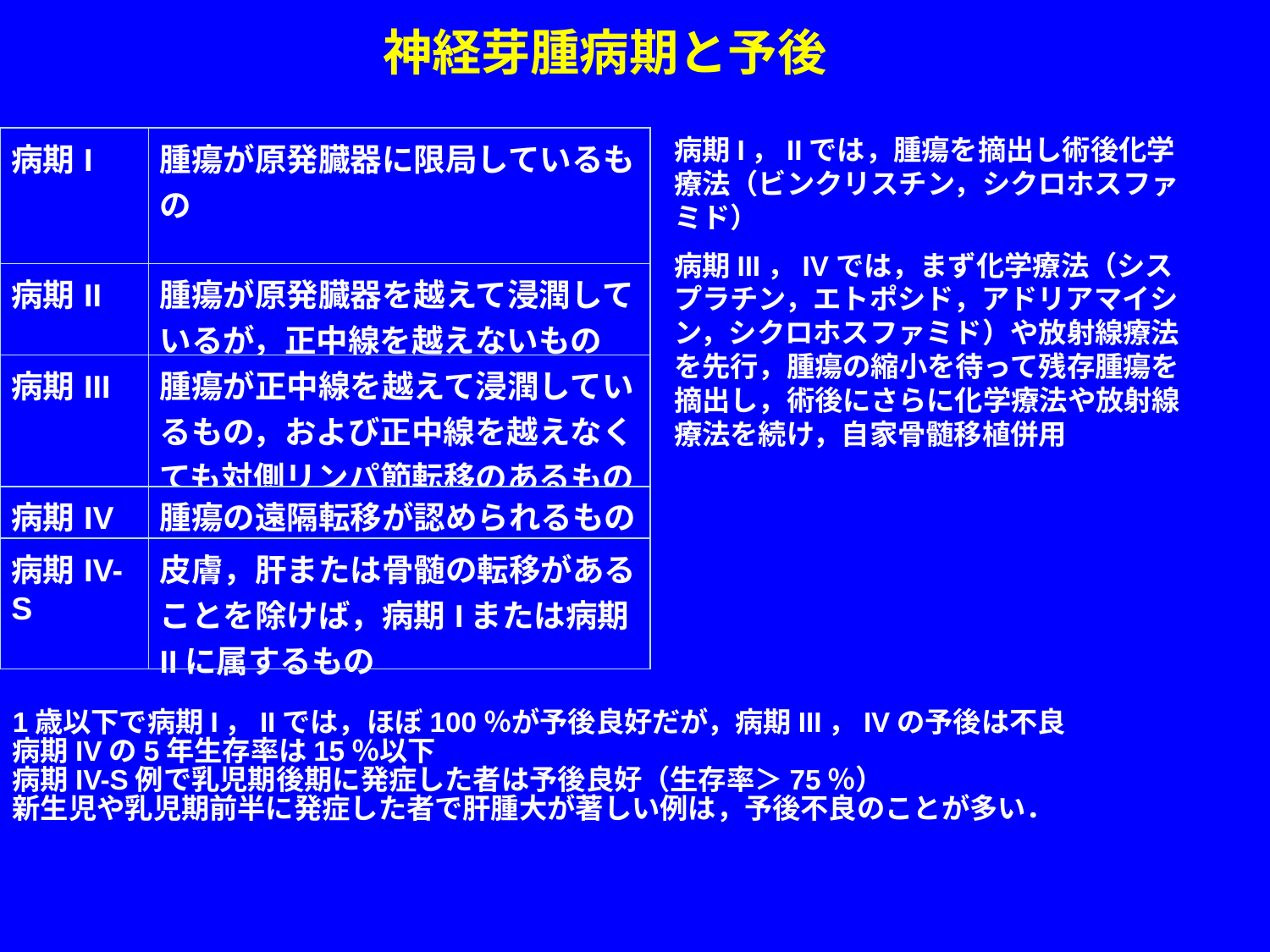

神経芽腫病期と予後
病期I，IIでは，腫瘍を摘出し術後化学療法（ビンクリスチン，シクロホスファミド）
病期III，IVでは，まず化学療法（シスプラチン，エトポシド，アドリアマイシン，シクロホスファミド）や放射線療法を先行，腫瘍の縮小を待って残存腫瘍を摘出し，術後にさらに化学療法や放射線療法を続け，自家骨髄移植併用

| 病期I | 腫瘍が原発臓器に限局しているもの |
| --- | --- |
| 病期II | 腫瘍が原発臓器を越えて浸潤しているが，正中線を越えないもの |
| 病期III | 腫瘍が正中線を越えて浸潤しているもの，および正中線を越えなくても対側リンパ節転移のあるもの |
| 病期IV | 腫瘍の遠隔転移が認められるもの |
| 病期IV-S | 皮膚，肝または骨髄の転移があることを除けば，病期Iまたは病期IIに属するもの |

1歳以下で病期I，IIでは，ほぼ100％が予後良好だが，病期III，IVの予後は不良
病期IVの5年生存率は15％以下
病期IV-S例で乳児期後期に発症した者は予後良好（生存率＞75％）
新生児や乳児期前半に発症した者で肝腫大が著しい例は，予後不良のことが多い．